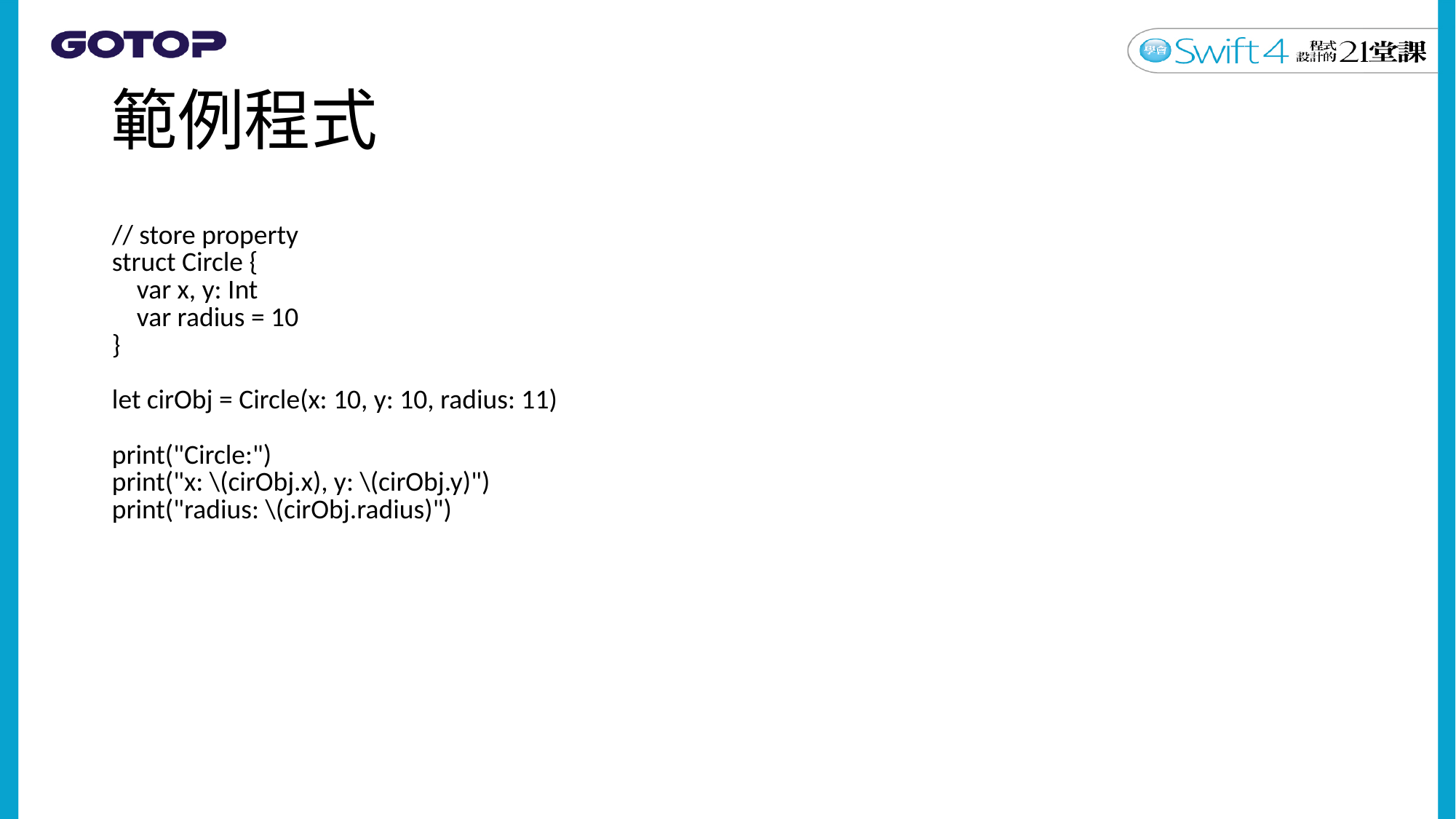

# 範例程式
| // store property struct Circle { var x, y: Int var radius = 10 } let cirObj = Circle(x: 10, y: 10, radius: 11) print("Circle:") print("x: \(cirObj.x), y: \(cirObj.y)") print("radius: \(cirObj.radius)") |
| --- |